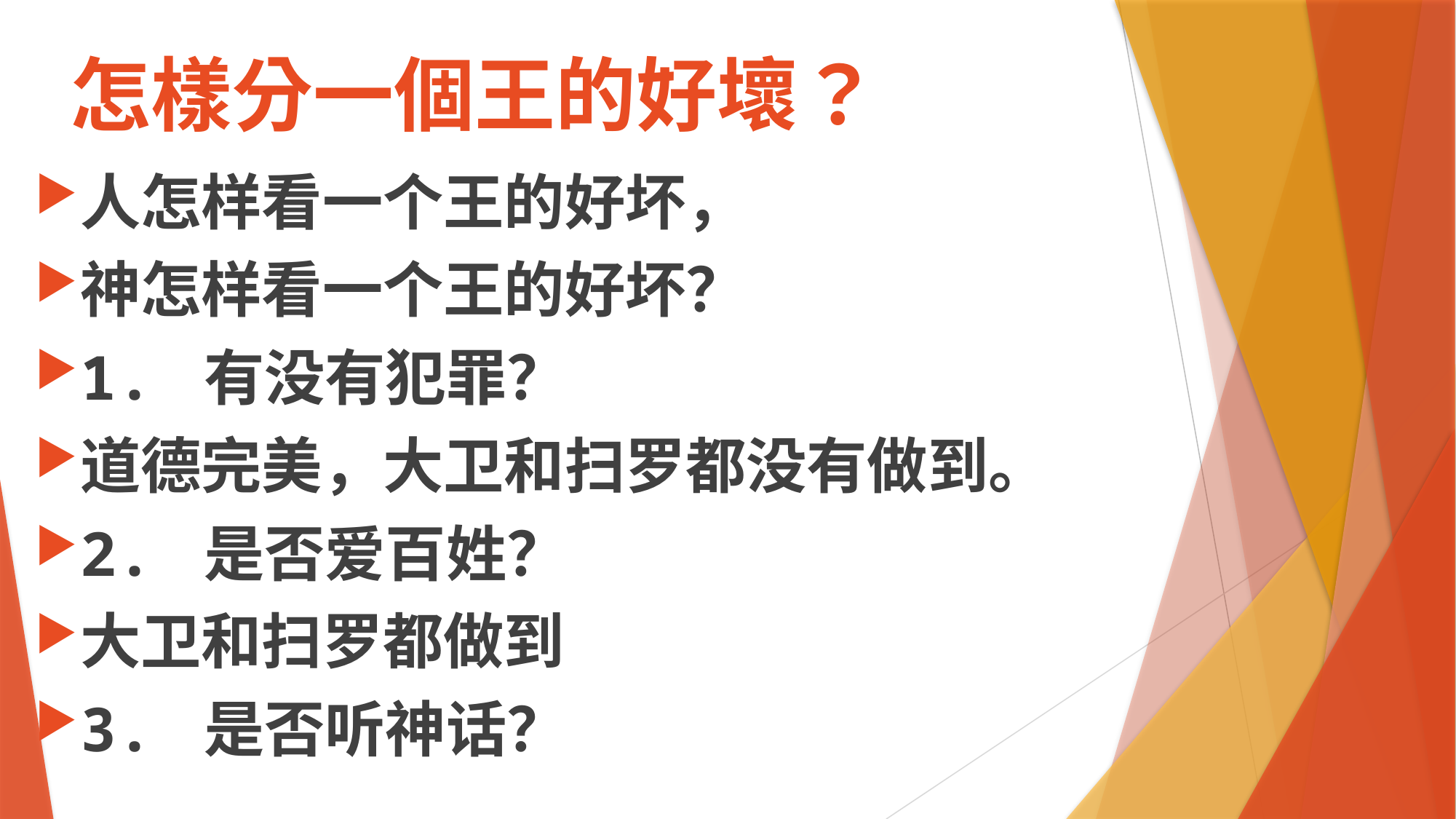

# 怎樣分一個王的好壞？
人怎样看一个王的好坏，
神怎样看一个王的好坏？
1. 有没有犯罪？
道德完美，大卫和扫罗都没有做到。
2. 是否爱百姓？
大卫和扫罗都做到
3. 是否听神话？